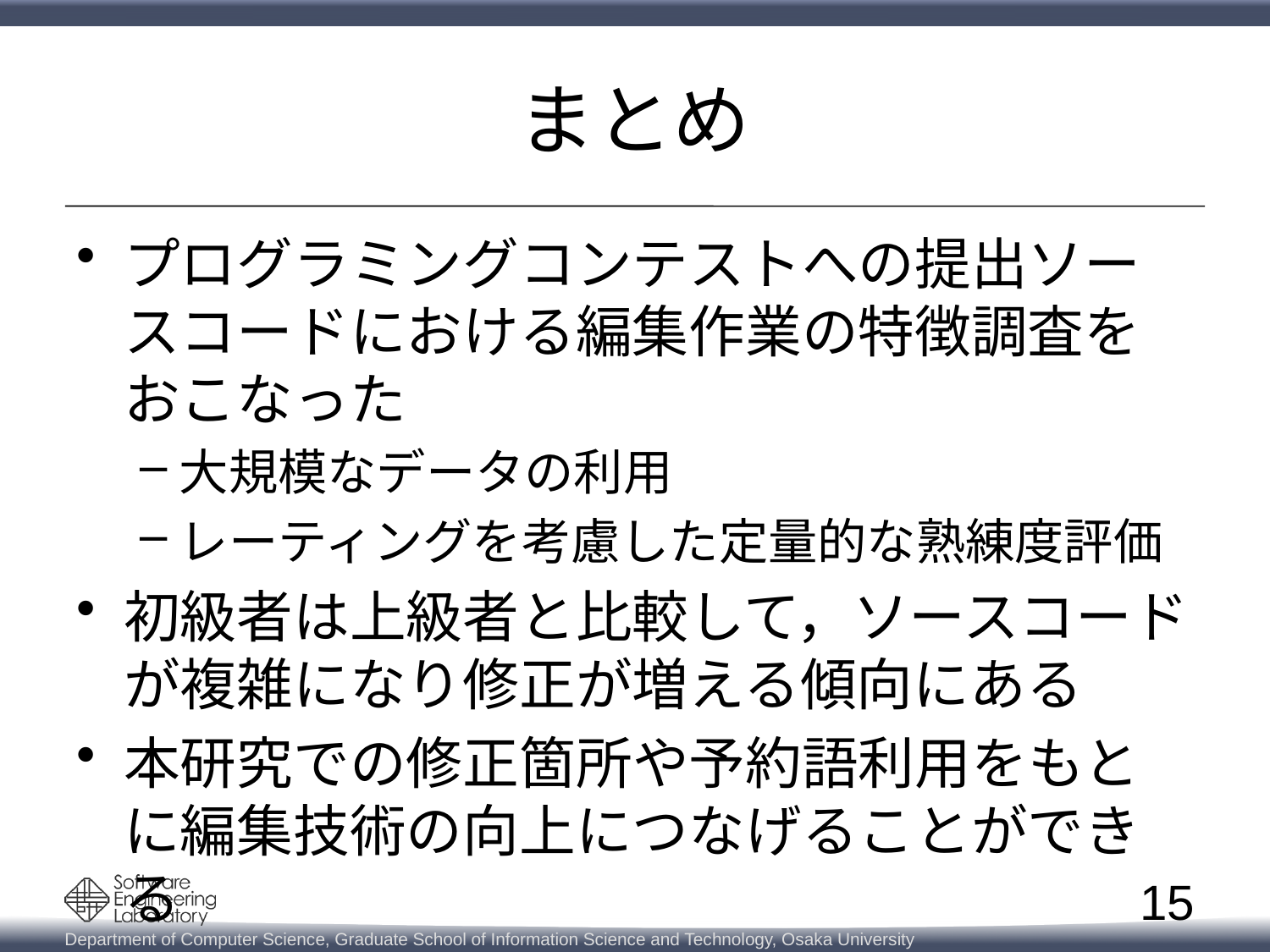

# まとめ
プログラミングコンテストへの提出ソースコードにおける編集作業の特徴調査をおこなった
大規模なデータの利用
レーティングを考慮した定量的な熟練度評価
初級者は上級者と比較して，ソースコードが複雑になり修正が増える傾向にある
本研究での修正箇所や予約語利用をもとに編集技術の向上につなげることができる
15